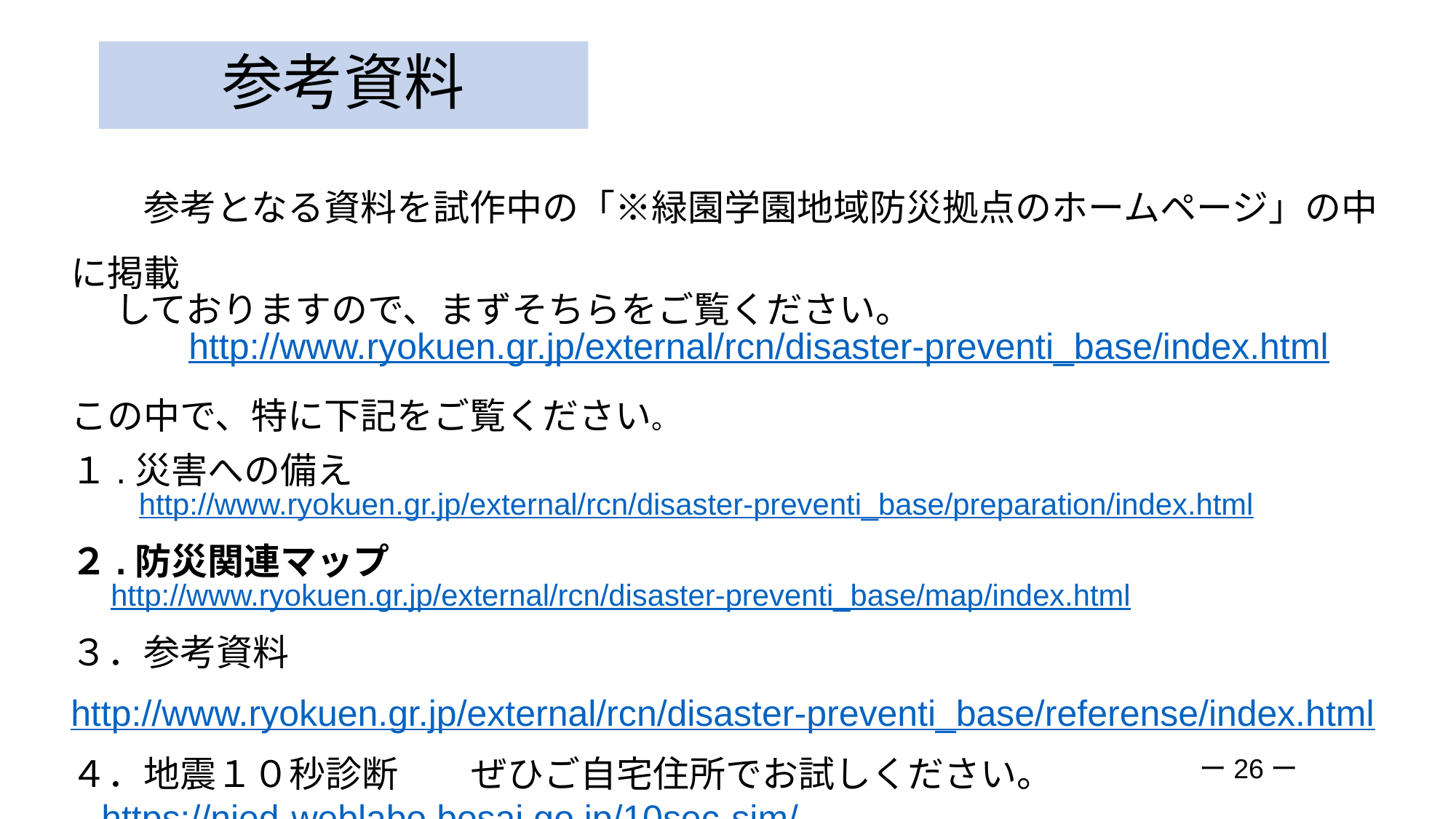

# 参考資料
　　参考となる資料を試作中の「※緑園学園地域防災拠点のホームページ」の中に掲載
　 しておりますので、まずそちらをご覧ください。
　　　http://www.ryokuen.gr.jp/external/rcn/disaster-preventi_base/index.html

この中で、特に下記をご覧ください。

１.災害への備え
　　http://www.ryokuen.gr.jp/external/rcn/disaster-preventi_base/preparation/index.html

２.防災関連マップ
　 http://www.ryokuen.gr.jp/external/rcn/disaster-preventi_base/map/index.html

３．参考資料
　 http://www.ryokuen.gr.jp/external/rcn/disaster-preventi_base/referense/index.html

４．地震１０秒診断　　ぜひご自宅住所でお試しください。
   https://nied-weblabo.bosai.go.jp/10sec-sim/

ー26ー